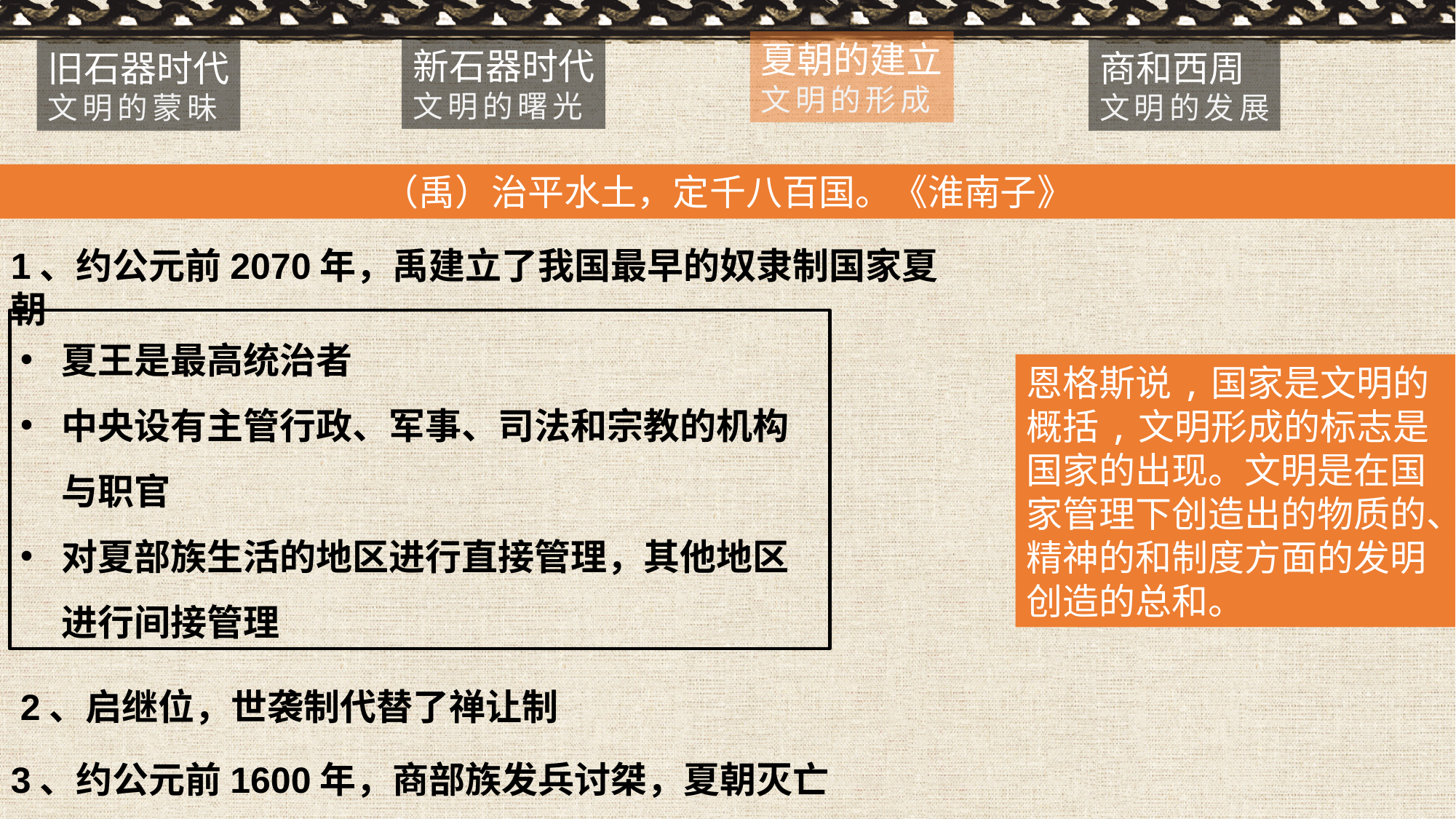

夏朝的建立
文明的形成
新石器时代
文明的曙光
旧石器时代
文明的蒙昧
商和西周
文明的发展
（禹）治平水土，定千八百国。《淮南子》
1、约公元前2070年，禹建立了我国最早的奴隶制国家夏朝
夏王是最高统治者
中央设有主管行政、军事、司法和宗教的机构与职官
对夏部族生活的地区进行直接管理，其他地区进行间接管理
恩格斯说,国家是文明的概括,文明形成的标志是国家的出现。文明是在国家管理下创造出的物质的、精神的和制度方面的发明创造的总和。
2、启继位，世袭制代替了禅让制
3、约公元前1600年，商部族发兵讨桀，夏朝灭亡